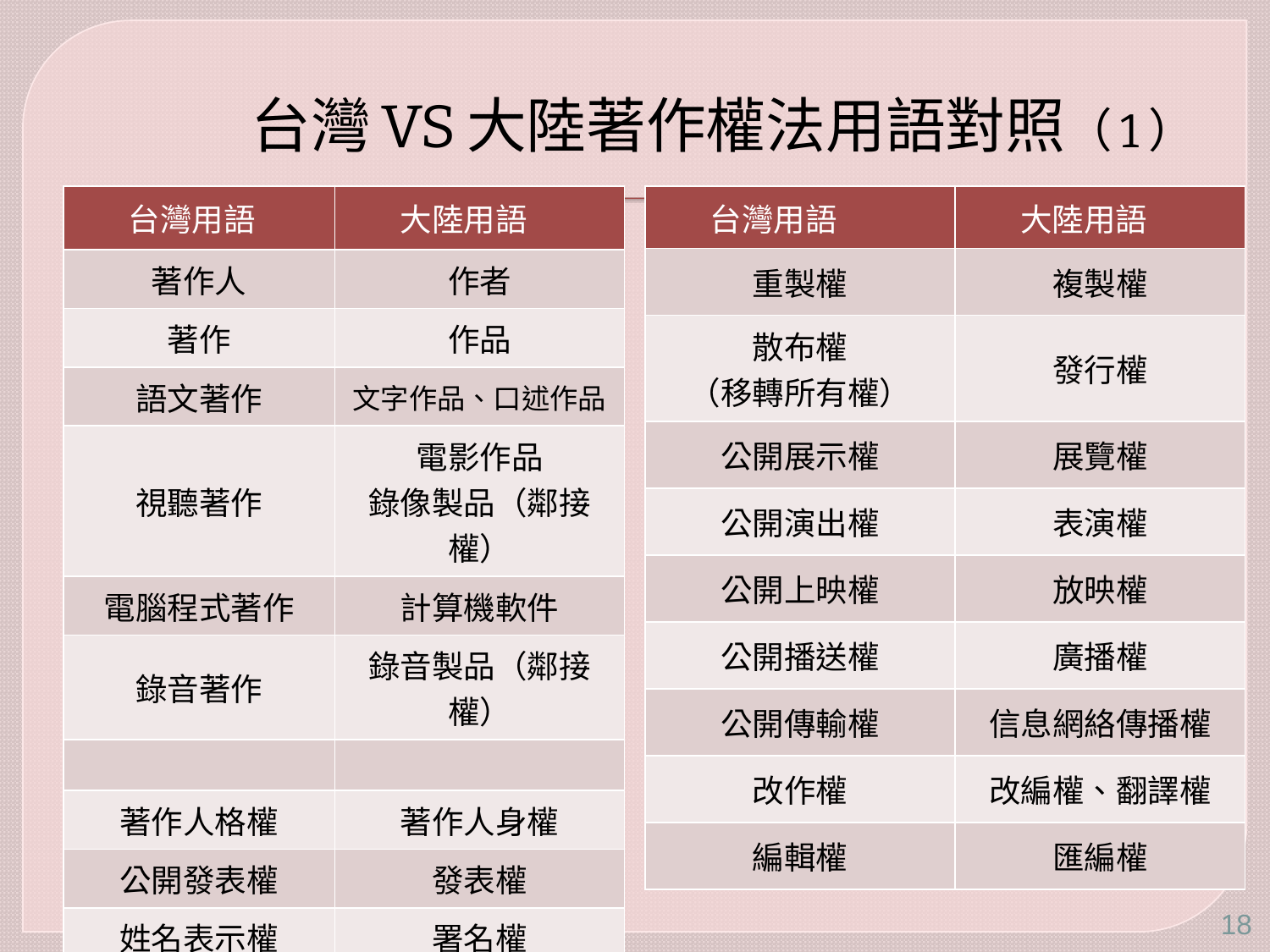

# 台灣VS大陸著作權法用語對照（1）
| 台灣用語 | 大陸用語 |
| --- | --- |
| 著作人 | 作者 |
| 著作 | 作品 |
| 語文著作 | 文字作品、口述作品 |
| 視聽著作 | 電影作品 錄像製品（鄰接權） |
| 電腦程式著作 | 計算機軟件 |
| 錄音著作 | 錄音製品（鄰接權） |
|  |  |
| 著作人格權 | 著作人身權 |
| 公開發表權 | 發表權 |
| 姓名表示權 | 署名權 |
| 禁止不當修改權 | 修改權 保護作品完整權 |
| 台灣用語 | 大陸用語 |
| --- | --- |
| 重製權 | 複製權 |
| 散布權 （移轉所有權） | 發行權 |
| 公開展示權 | 展覽權 |
| 公開演出權 | 表演權 |
| 公開上映權 | 放映權 |
| 公開播送權 | 廣播權 |
| 公開傳輸權 | 信息網絡傳播權 |
| 改作權 | 改編權、翻譯權 |
| 編輯權 | 匯編權 |
18